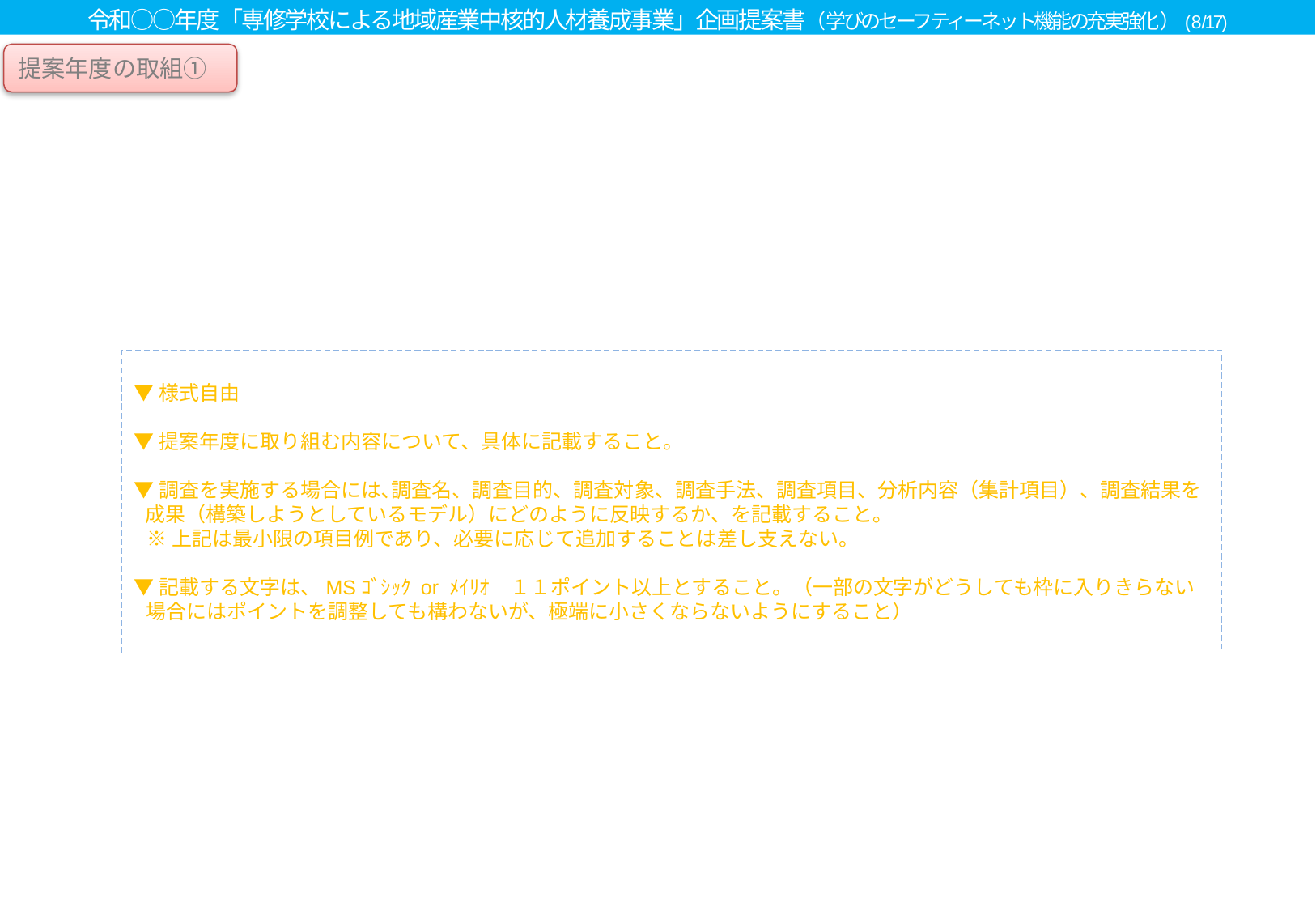

令和○○年度「専修学校による地域産業中核的人材養成事業」企画提案書（学びのセーフティーネット機能の充実強化）(8/17)
提案年度の取組①

▼様式自由

▼提案年度に取り組む内容について、具体に記載すること。

▼調査を実施する場合には､調査名、調査目的、調査対象、調査手法、調査項目、分析内容（集計項目）、調査結果を成果（構築しようとしているモデル）にどのように反映するか、を記載すること｡
※上記は最小限の項目例であり、必要に応じて追加することは差し支えない。

▼記載する文字は、MSｺﾞｼｯｸ or ﾒｲﾘｵ　１１ポイント以上とすること。（一部の文字がどうしても枠に入りきらない場合にはポイントを調整しても構わないが、極端に小さくならないようにすること）